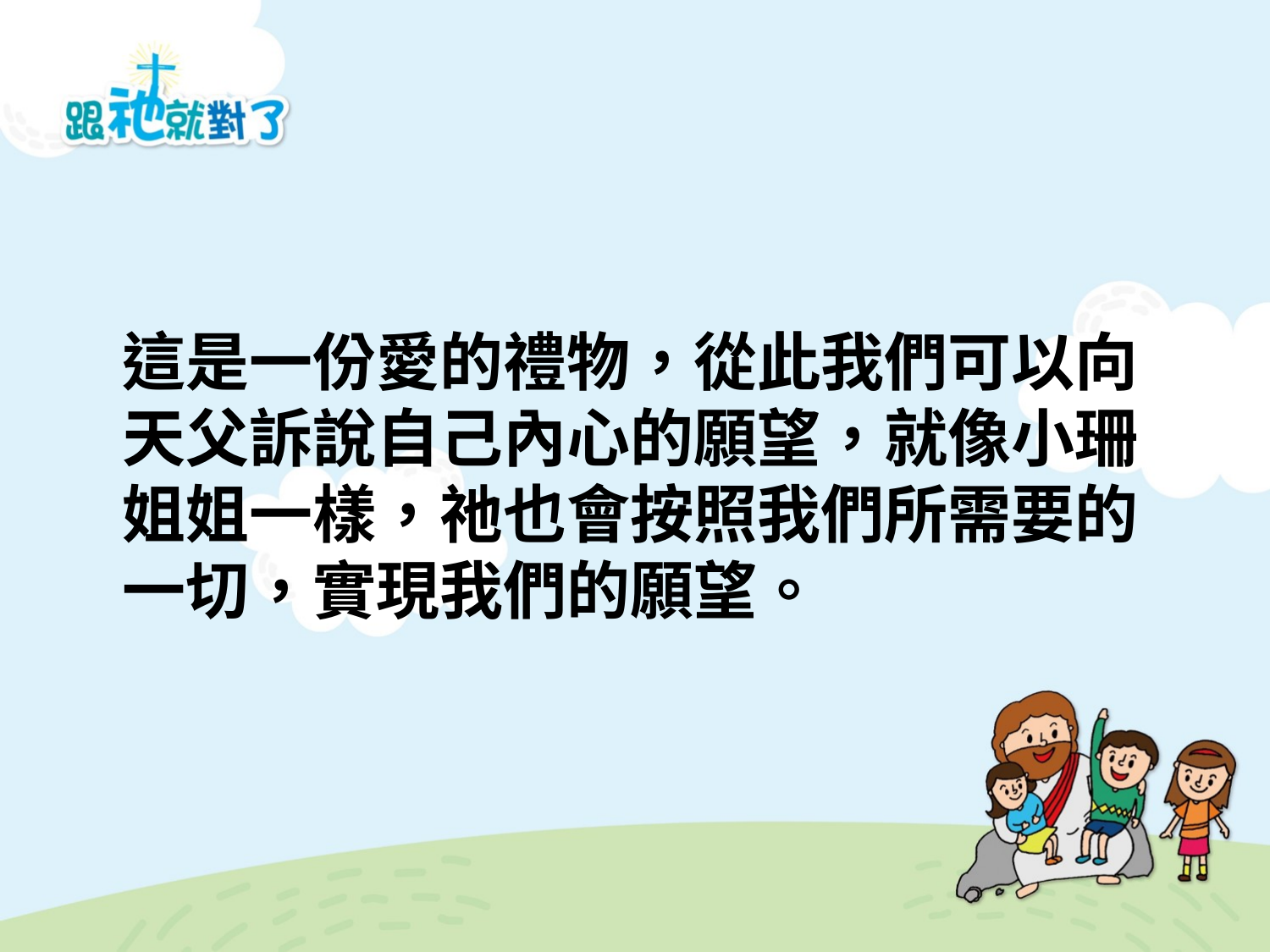

這是一份愛的禮物，從此我們可以向天父訴說自己內心的願望，就像小珊姐姐一樣，祂也會按照我們所需要的一切，實現我們的願望。